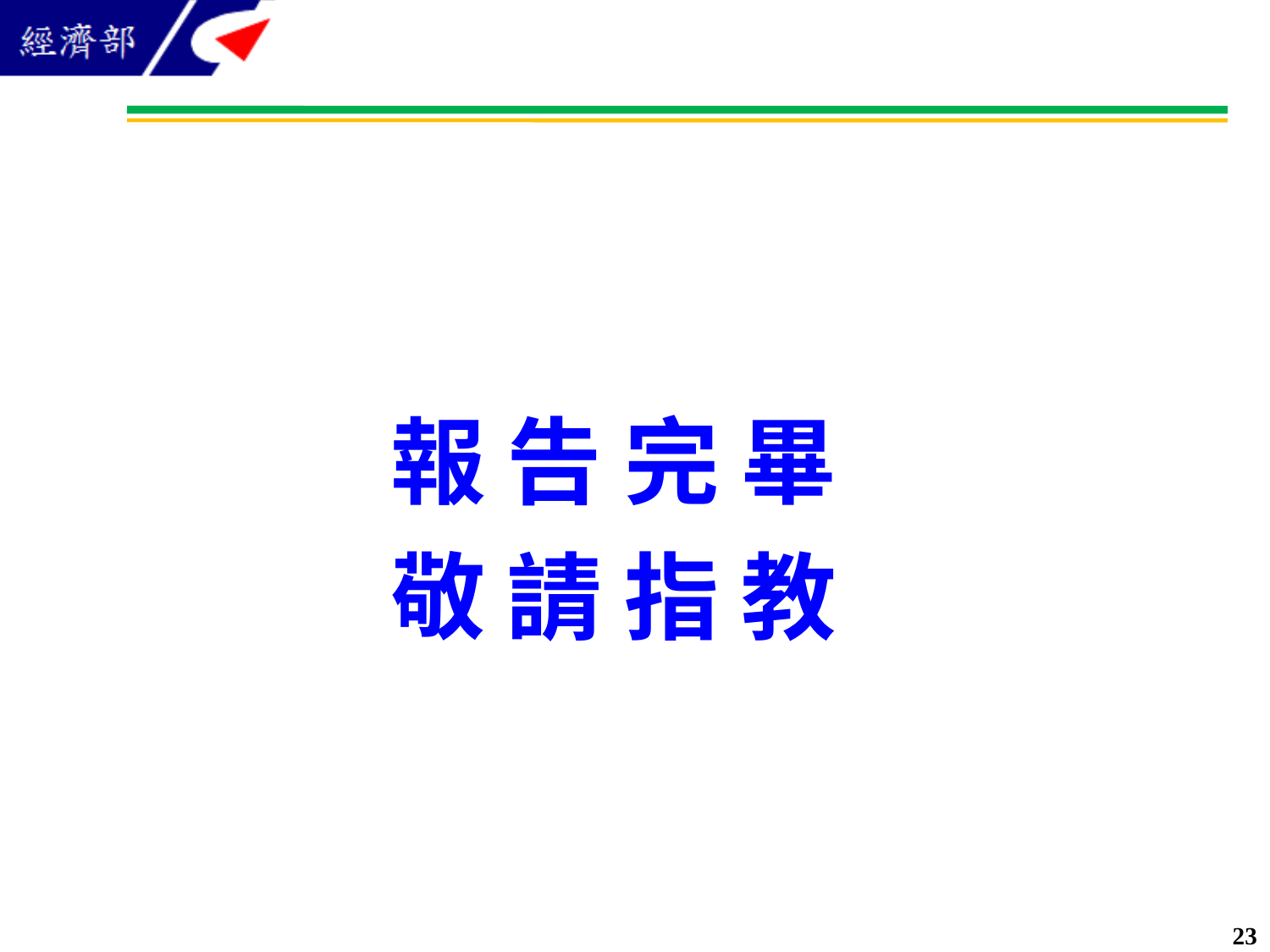

報 告 完 畢
敬 請 指 教
23